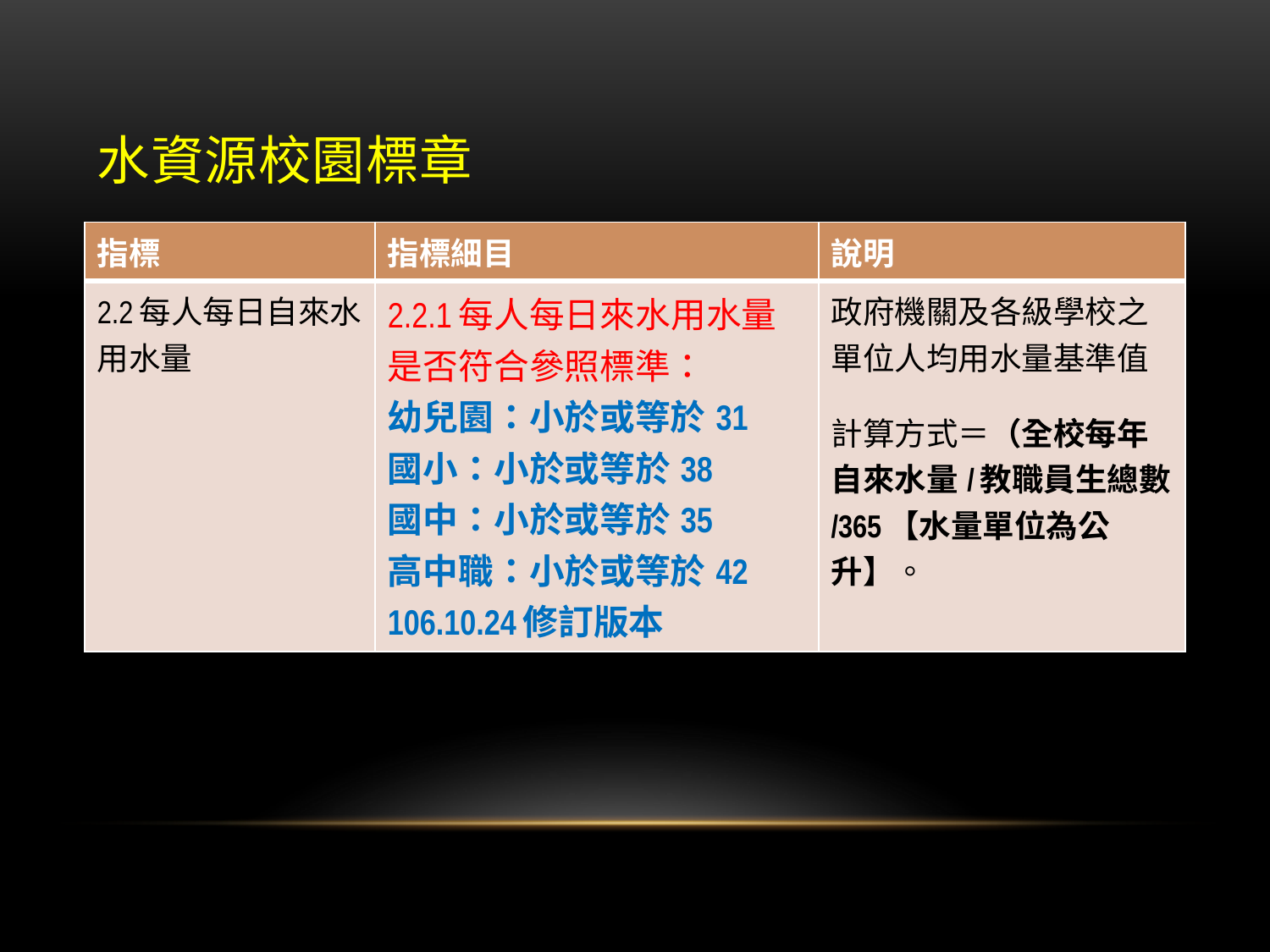

# 水資源校園標章
| 指標 | 指標細目 | 說明 |
| --- | --- | --- |
| 2.2每人每日自來水用水量 | 2.2.1每人每日來水用水量是否符合參照標準： 幼兒園：小於或等於31 國小：小於或等於38 國中：小於或等於35 高中職：小於或等於42 106.10.24修訂版本 | 政府機關及各級學校之單位人均用水量基準值 計算方式＝（全校每年自來水量/教職員生總數/365【水量單位為公升】。 |